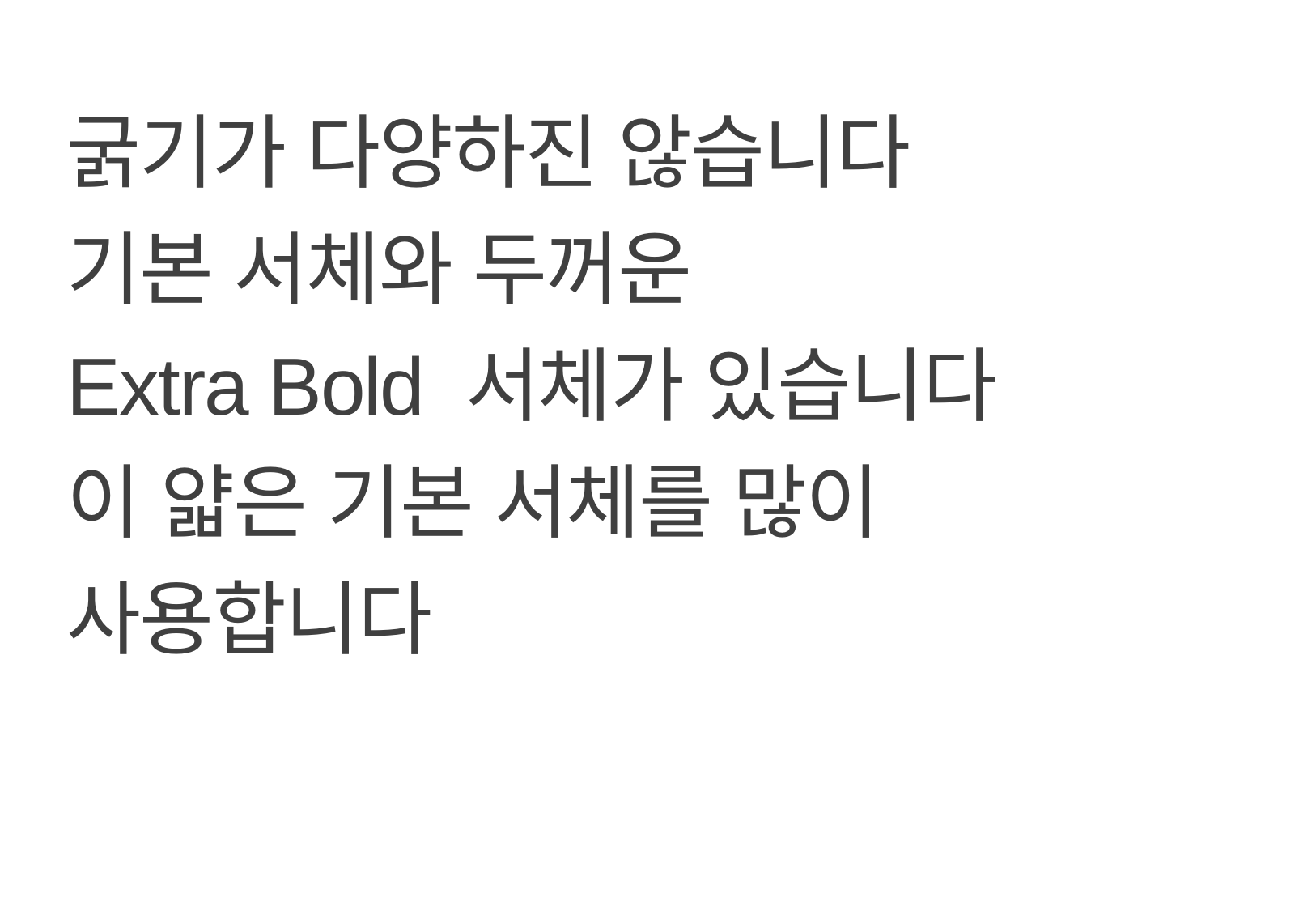

굵기가 다양하진 않습니다
기본 서체와 두꺼운
Extra Bold 서체가 있습니다
이 얇은 기본 서체를 많이
사용합니다